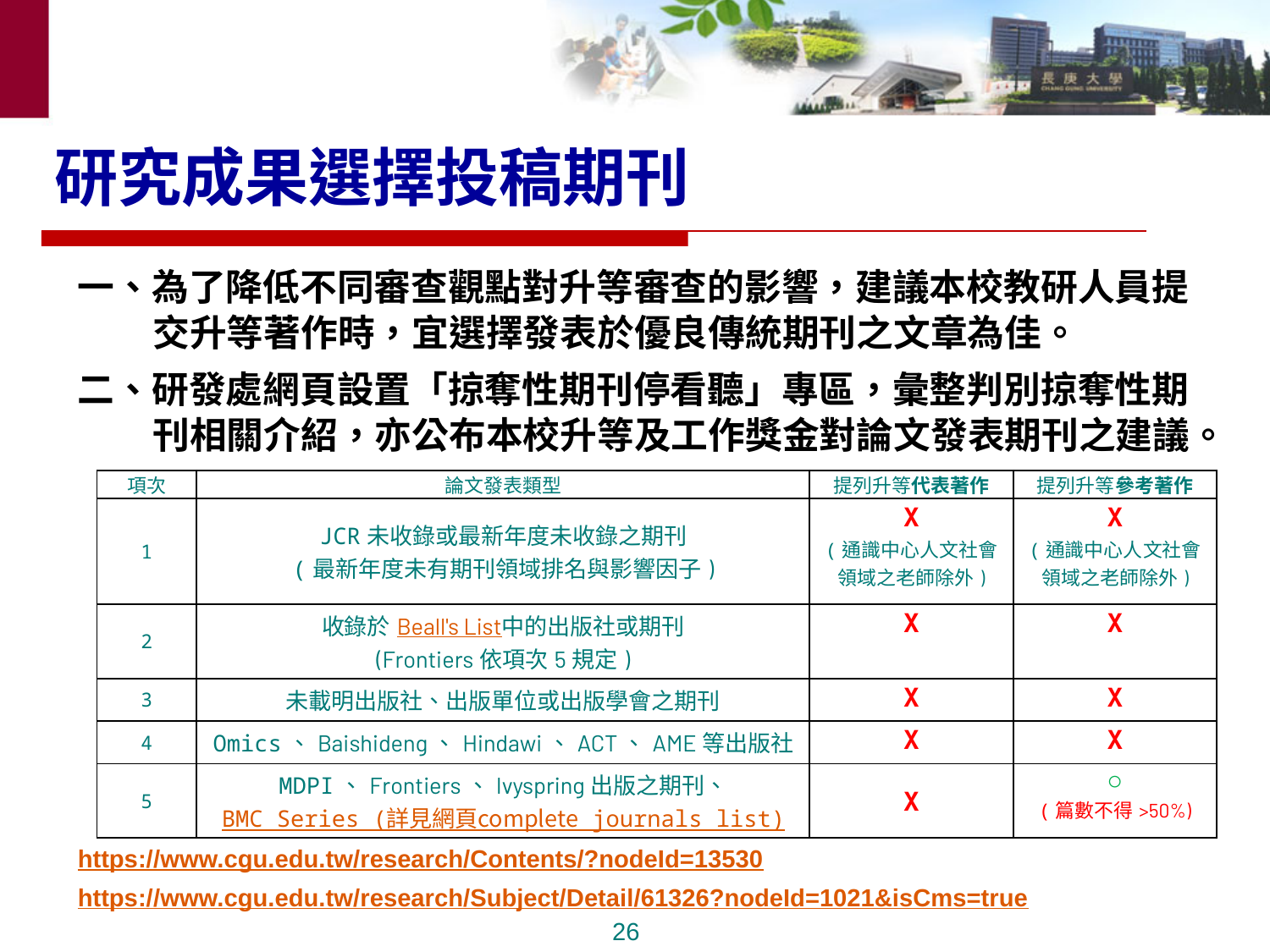

# 研究成果選擇投稿期刊
一、為了降低不同審查觀點對升等審查的影響，建議本校教研人員提交升等著作時，宜選擇發表於優良傳統期刊之文章為佳。
二、研發處網頁設置「掠奪性期刊停看聽」專區，彙整判別掠奪性期刊相關介紹，亦公布本校升等及工作獎金對論文發表期刊之建議。

https://www.cgu.edu.tw/research/Contents/?nodeId=13530
https://www.cgu.edu.tw/research/Subject/Detail/61326?nodeId=1021&isCms=true

| 項次 | 論文發表類型 | 提列升等代表著作 | 提列升等參考著作 |
| --- | --- | --- | --- |
| 1 | JCR未收錄或最新年度未收錄之期刊 (最新年度未有期刊領域排名與影響因子) | X (通識中心人文社會領域之老師除外) | X (通識中心人文社會領域之老師除外) |
| 2 | 收錄於Beall's List中的出版社或期刊 (Frontiers依項次5規定) | X | X |
| 3 | 未載明出版社、出版單位或出版學會之期刊 | X | X |
| 4 | Omics、Baishideng、Hindawi、ACT、AME等出版社 | X | X |
| 5 | MDPI、Frontiers、Ivyspring出版之期刊、 BMC Series (詳見網頁complete journals list) | X | ○ (篇數不得>50%) |
26